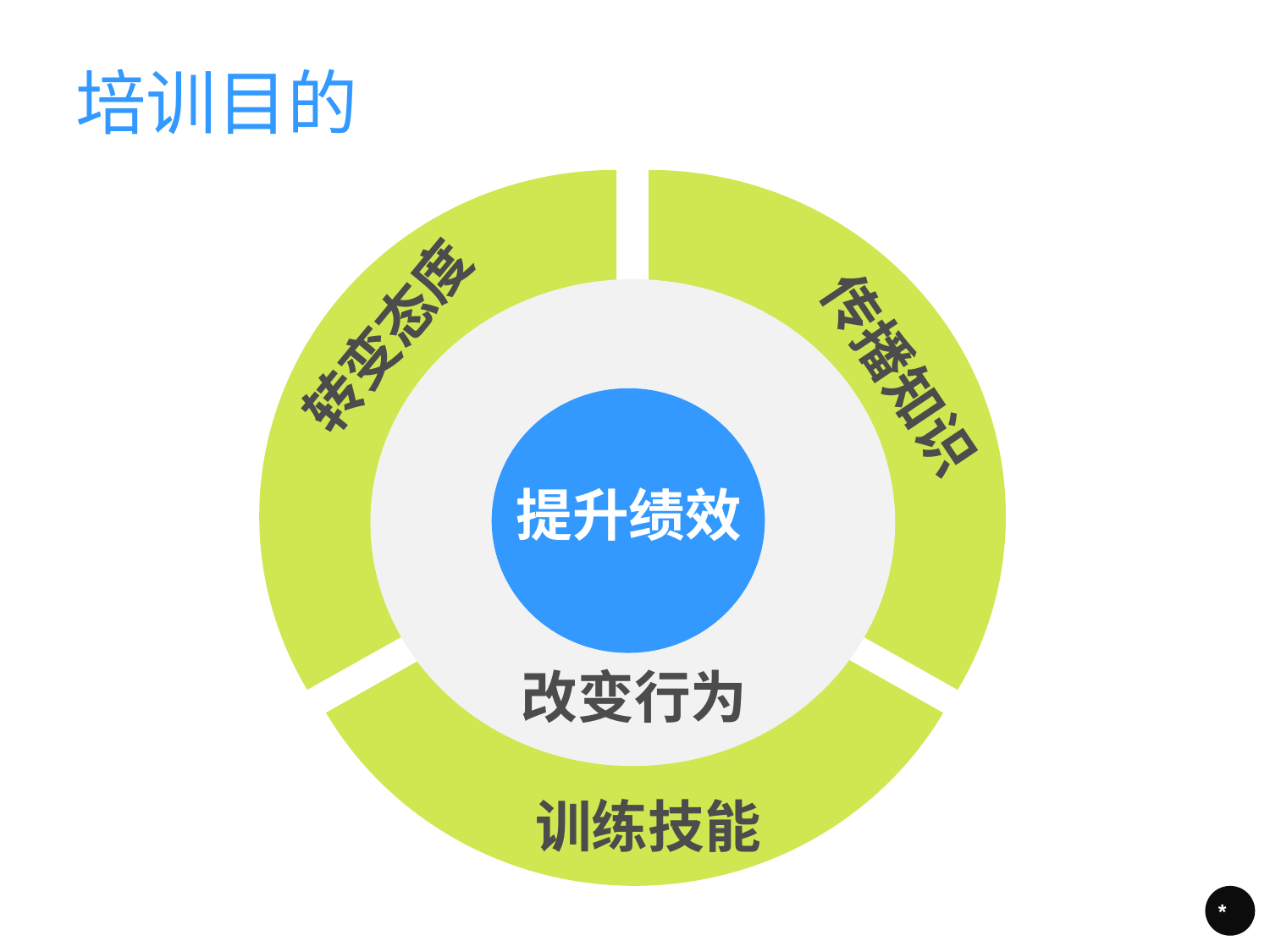

# 培训目的

转变态度
传播知识

提升绩效

改变行为
训练技能
*